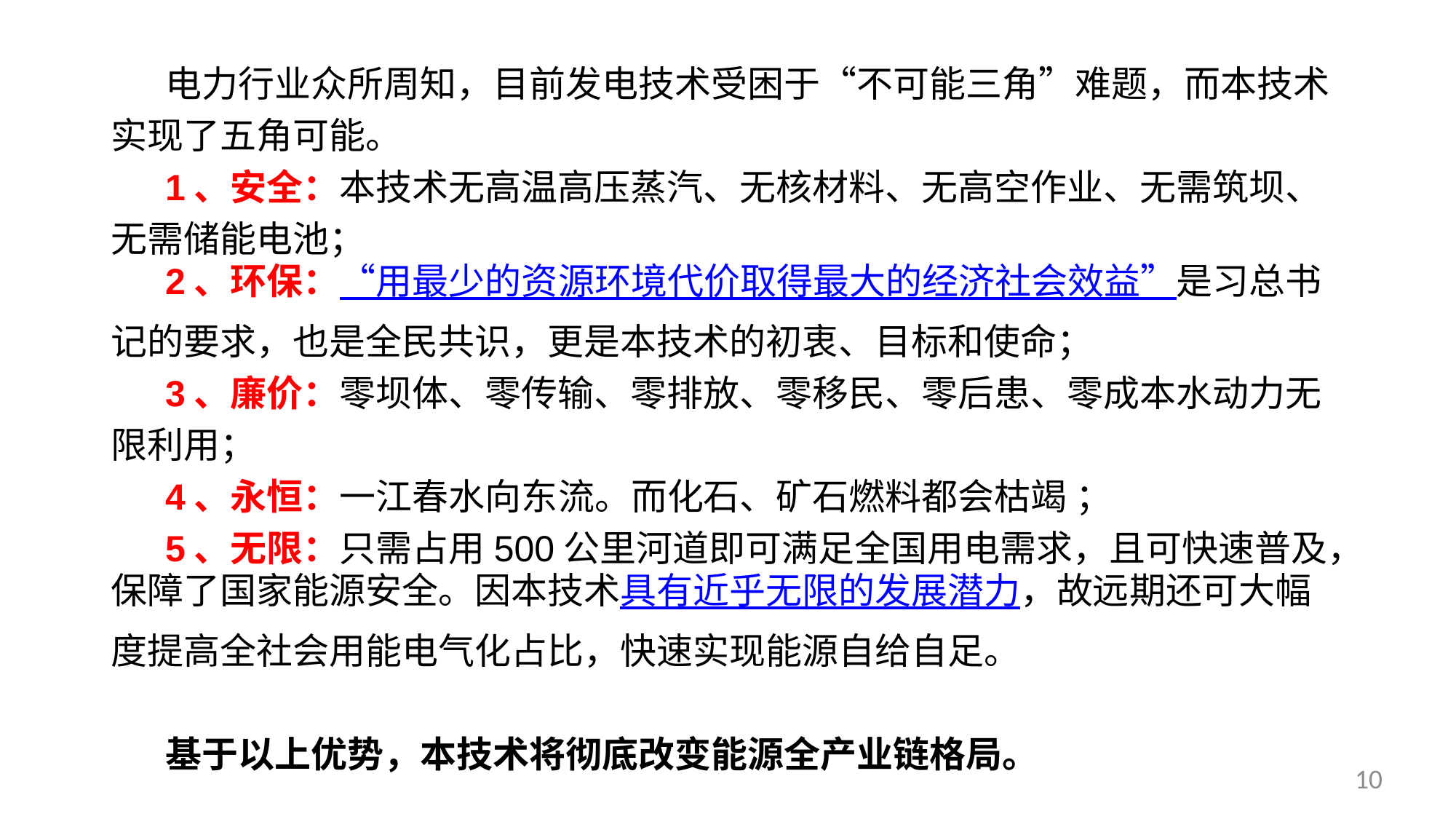

电力行业众所周知，目前发电技术受困于“不可能三角”难题，而本技术实现了五角可能。
1、安全：本技术无高温高压蒸汽、无核材料、无高空作业、无需筑坝、无需储能电池；
2、环保：“用最少的资源环境代价取得最大的经济社会效益”是习总书记的要求，也是全民共识，更是本技术的初衷、目标和使命；
3、廉价：零坝体、零传输、零排放、零移民、零后患、零成本水动力无限利用；
4、永恒：一江春水向东流。而化石、矿石燃料都会枯竭 ；
5、无限：只需占用500公里河道即可满足全国用电需求，且可快速普及，保障了国家能源安全。因本技术具有近乎无限的发展潜力，故远期还可大幅度提高全社会用能电气化占比，快速实现能源自给自足。

基于以上优势，本技术将彻底改变能源全产业链格局。
10